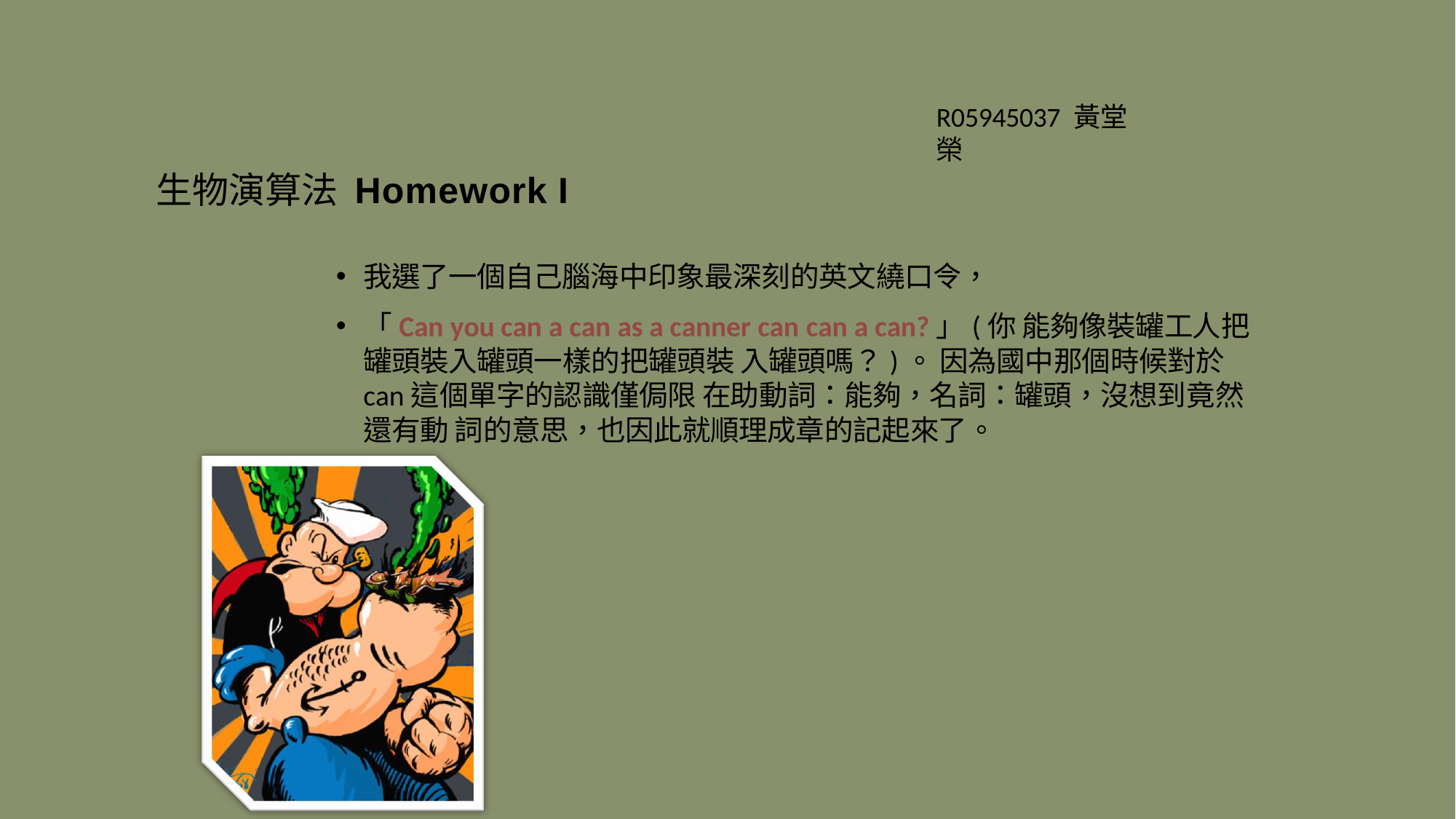

R05945037 黃堂榮
# 生物演算法 Homework I
我選了一個自己腦海中印象最深刻的英文繞口令，
「Can you can a can as a canner can can a can?」(你 能夠像裝罐工人把罐頭裝入罐頭一樣的把罐頭裝 入罐頭嗎？)。 因為國中那個時候對於can這個單字的認識僅侷限 在助動詞：能夠，名詞：罐頭，沒想到竟然還有動 詞的意思，也因此就順理成章的記起來了。